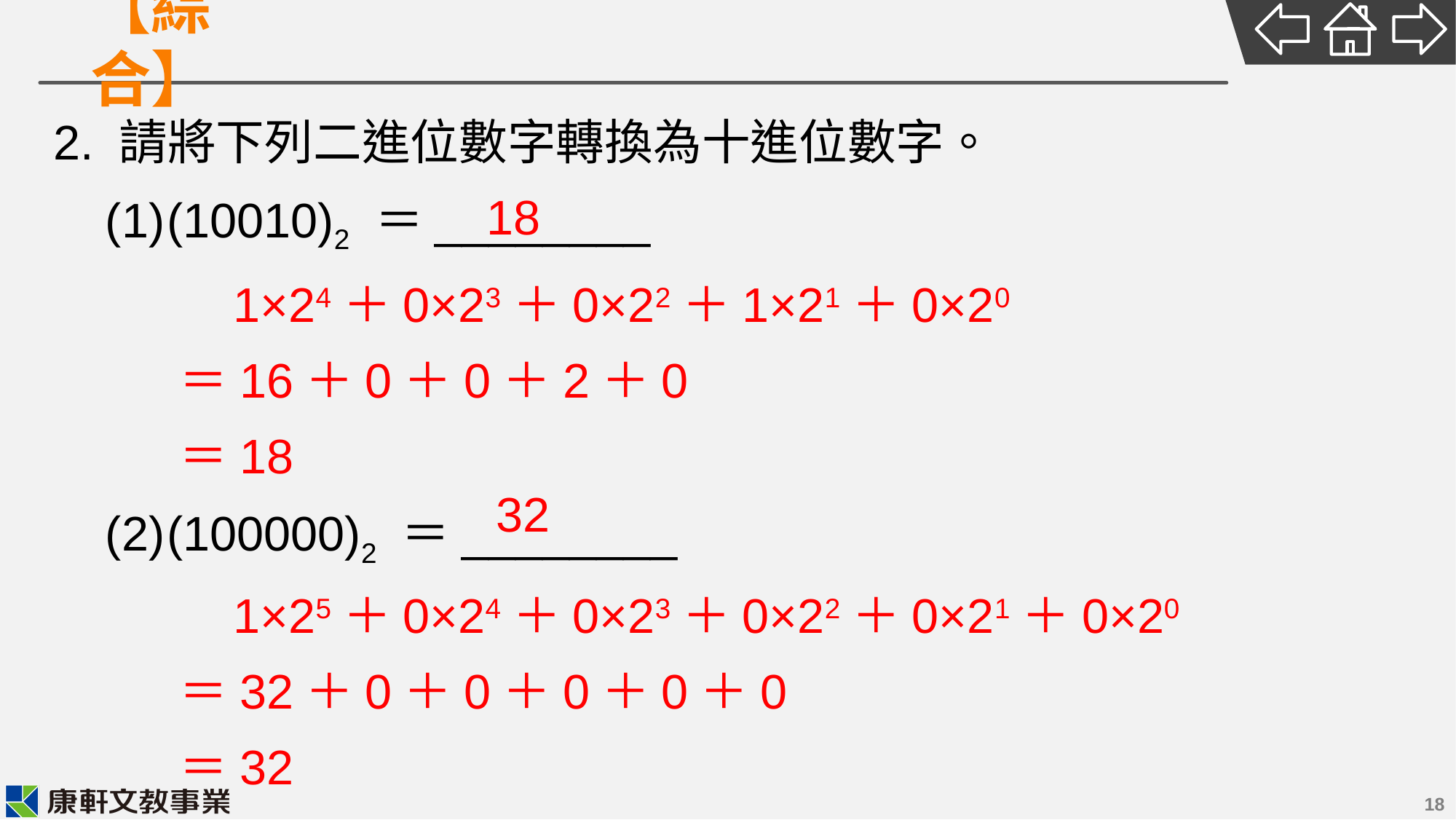

2. 請將下列二進位數字轉換為十進位數字。
(10010)2 ＝________

(100000)2 ＝________
18
    1×24＋0×23＋0×22＋1×21＋0×20
＝16＋0＋0＋2＋0
＝18
32
    1×25＋0×24＋0×23＋0×22＋0×21＋0×20
＝32＋0＋0＋0＋0＋0
＝32
18